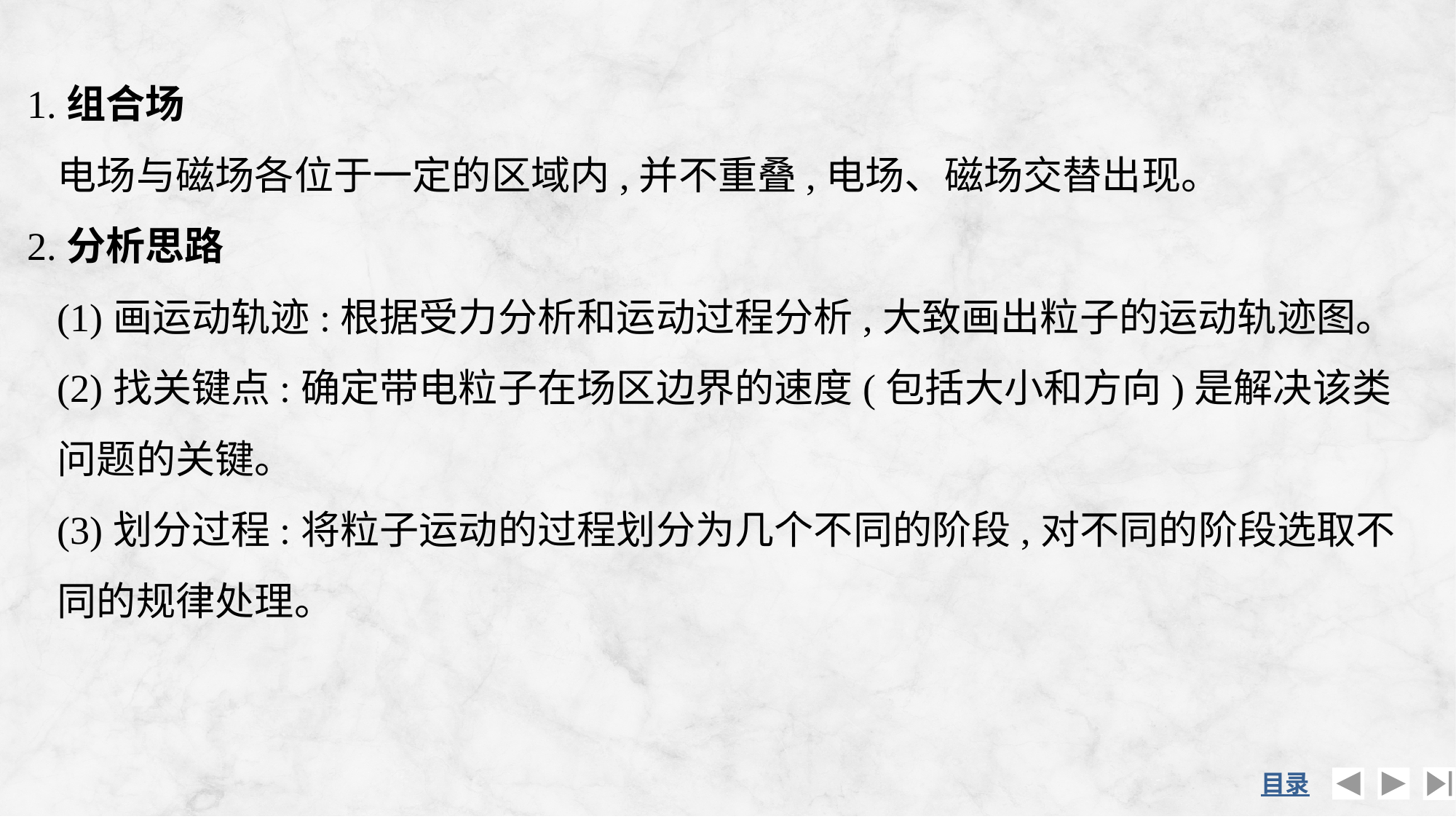

1.组合场
	电场与磁场各位于一定的区域内,并不重叠,电场、磁场交替出现。
2.分析思路
	(1)画运动轨迹:根据受力分析和运动过程分析,大致画出粒子的运动轨迹图。
	(2)找关键点:确定带电粒子在场区边界的速度(包括大小和方向)是解决该类问题的关键。
	(3)划分过程:将粒子运动的过程划分为几个不同的阶段,对不同的阶段选取不同的规律处理。